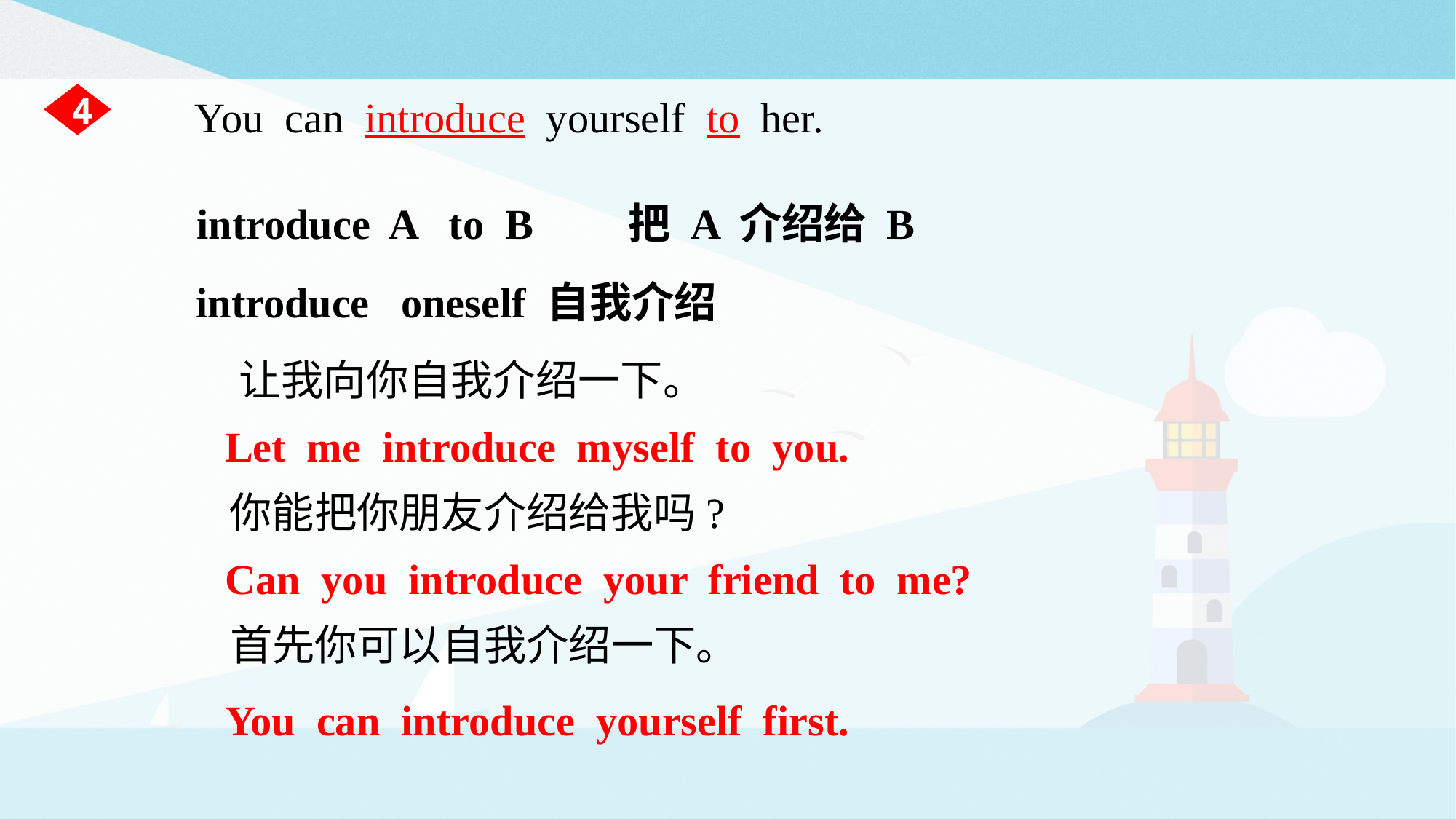

4
You  can  introduce  yourself  to  her.
 introduce  A   to  B        把 A 介绍给 B
introduce   oneself 自我介绍
      让我向你自我介绍一下。
     Let  me  introduce  myself  to  you.
     你能把你朋友介绍给我吗?
     Can  you  introduce  your  friend  to  me?
      首先你可以自我介绍一下。
     You  can  introduce  yourself  first.